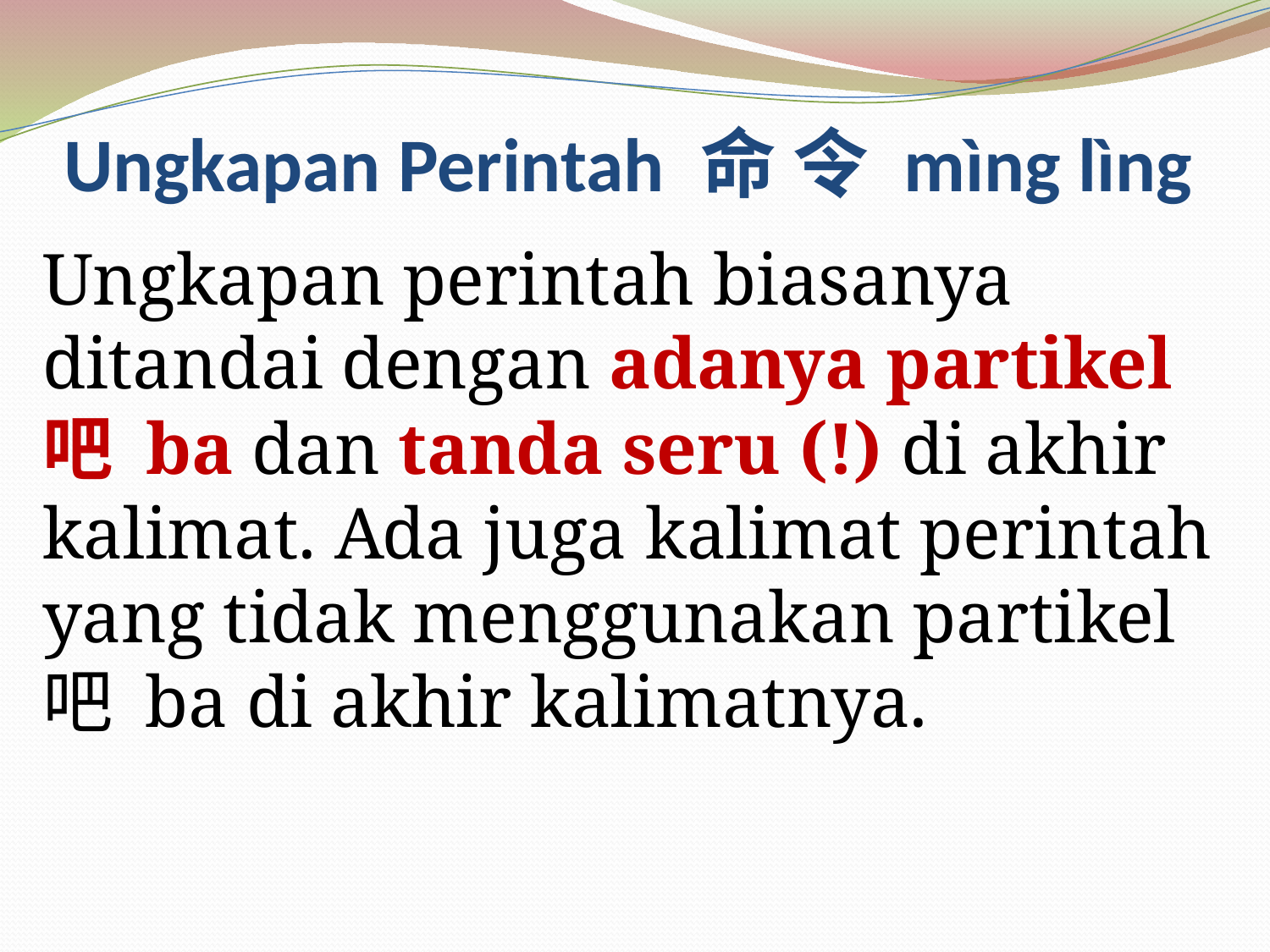

# Ungkapan Perintah 命 令 mìng lìng
Ungkapan perintah biasanya ditandai dengan adanya partikel 吧 ba dan tanda seru (!) di akhir kalimat. Ada juga kalimat perintah yang tidak menggunakan partikel 吧 ba di akhir kalimatnya.